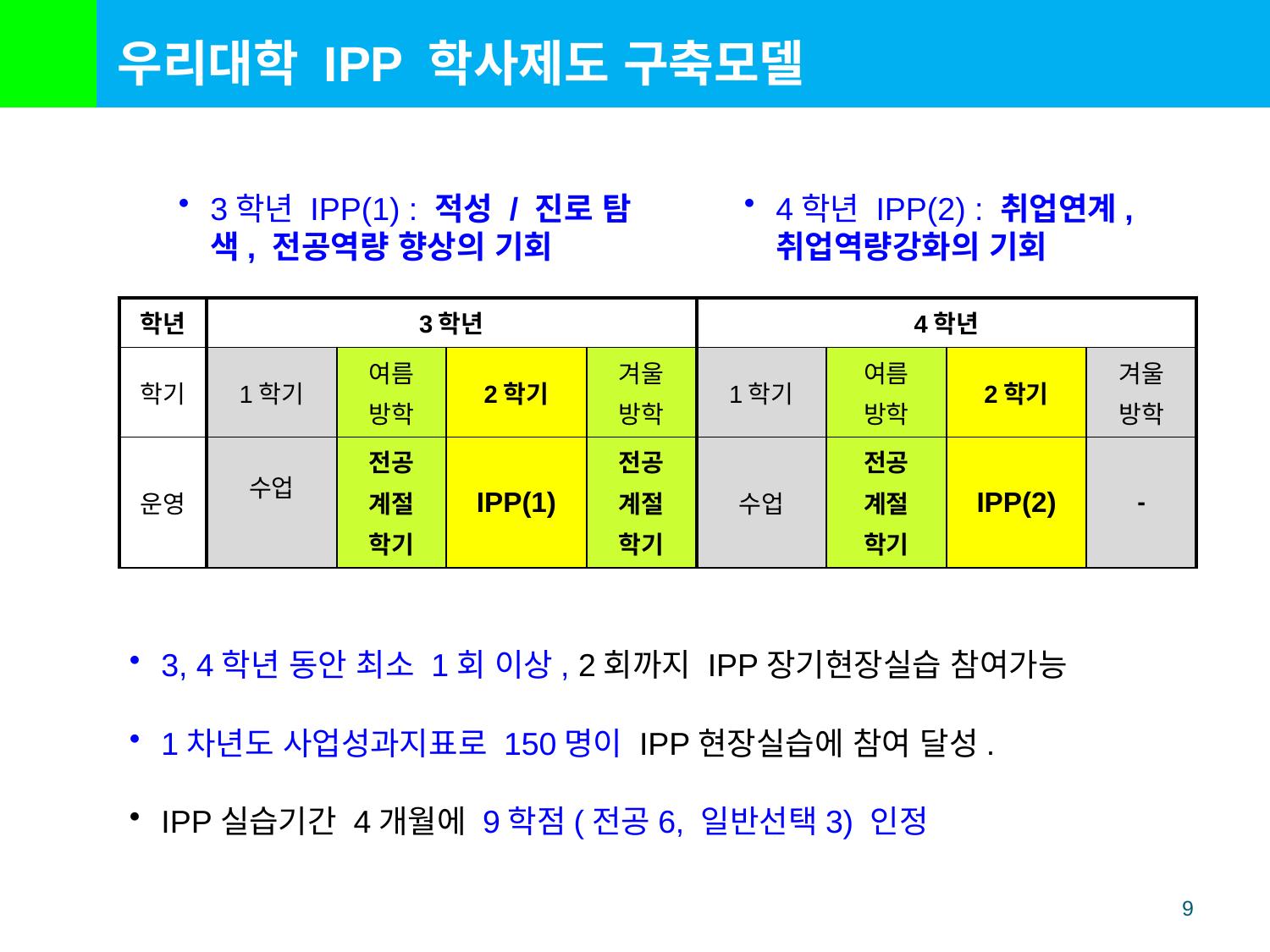

우리대학 IPP 학사제도 구축모델
3학년 IPP(1) : 적성 / 진로 탐색, 전공역량 향상의 기회
4학년 IPP(2) : 취업연계, 취업역량강화의 기회
| 학년 | 3학년 |  |  |  | 4학년 |  |  |  |
| --- | --- | --- | --- | --- | --- | --- | --- | --- |
| 학기 | 1학기 | 여름 방학 | 2학기 | 겨울 방학 | 1학기 | 여름 방학 | 2학기 | 겨울 방학 |
| 운영 | 수업 | 전공 계절 학기 | IPP(1) | 전공 계절 학기 | 수업 | 전공 계절 학기 | IPP(2) | - |
3, 4학년 동안 최소 1회 이상, 2회까지 IPP장기현장실습 참여가능
1차년도 사업성과지표로 150명이 IPP현장실습에 참여 달성.
IPP실습기간 4개월에 9학점(전공6, 일반선택3) 인정
9